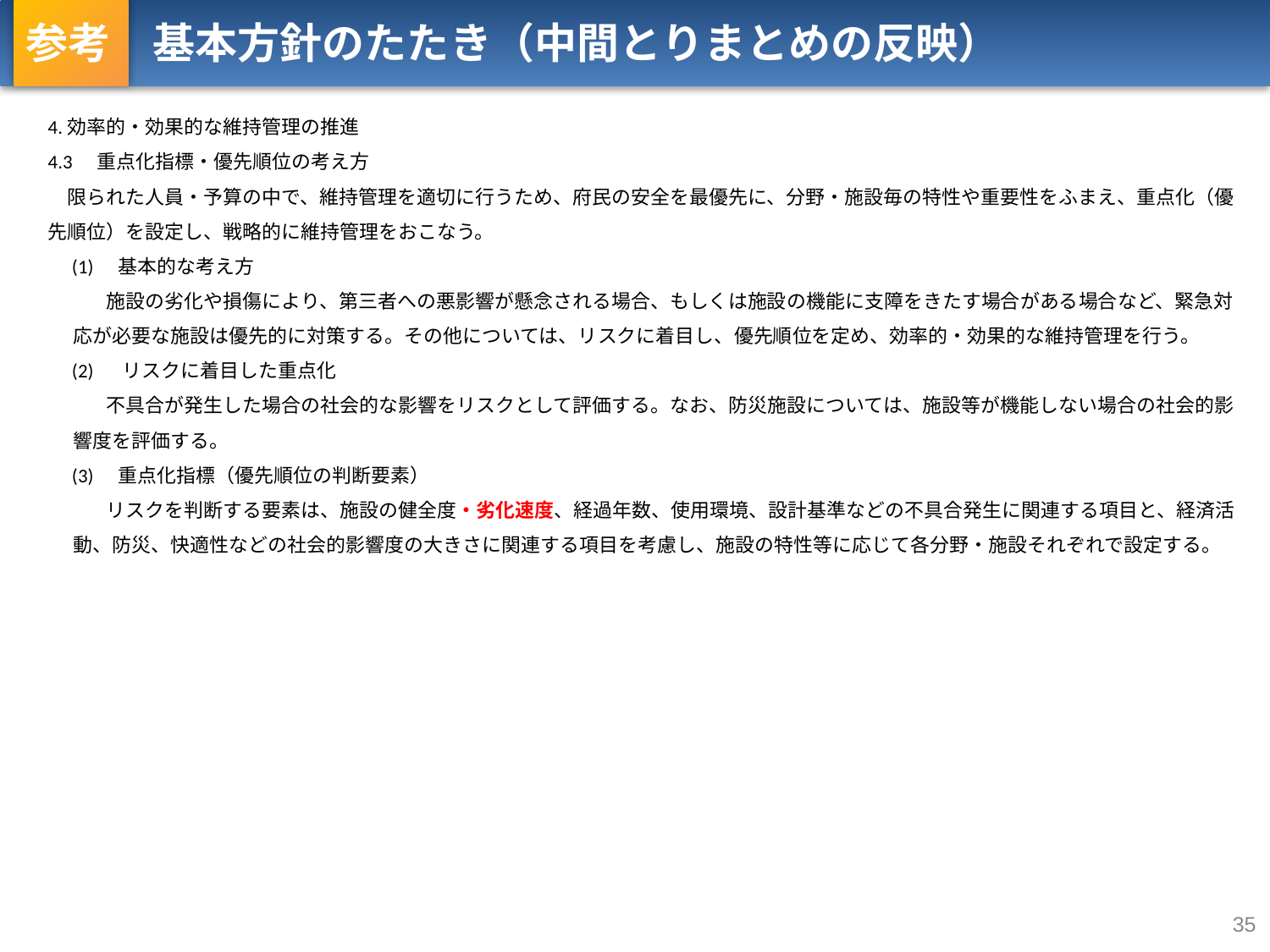

参考　基本方針のたたき（中間とりまとめの反映）
4.効率的・効果的な維持管理の推進
4.3　重点化指標・優先順位の考え方
　限られた人員・予算の中で、維持管理を適切に行うため、府民の安全を最優先に、分野・施設毎の特性や重要性をふまえ、重点化（優先順位）を設定し、戦略的に維持管理をおこなう。
　(1)　基本的な考え方
　　　施設の劣化や損傷により、第三者への悪影響が懸念される場合、もしくは施設の機能に支障をきたす場合がある場合など、緊急対応が必要な施設は優先的に対策する。その他については、リスクに着目し、優先順位を定め、効率的・効果的な維持管理を行う。
　(2) 　リスクに着目した重点化
　　　不具合が発生した場合の社会的な影響をリスクとして評価する。なお、防災施設については、施設等が機能しない場合の社会的影響度を評価する。
　(3)　重点化指標（優先順位の判断要素）
　　　リスクを判断する要素は、施設の健全度・劣化速度、経過年数、使用環境、設計基準などの不具合発生に関連する項目と、経済活動、防災、快適性などの社会的影響度の大きさに関連する項目を考慮し、施設の特性等に応じて各分野・施設それぞれで設定する。
35